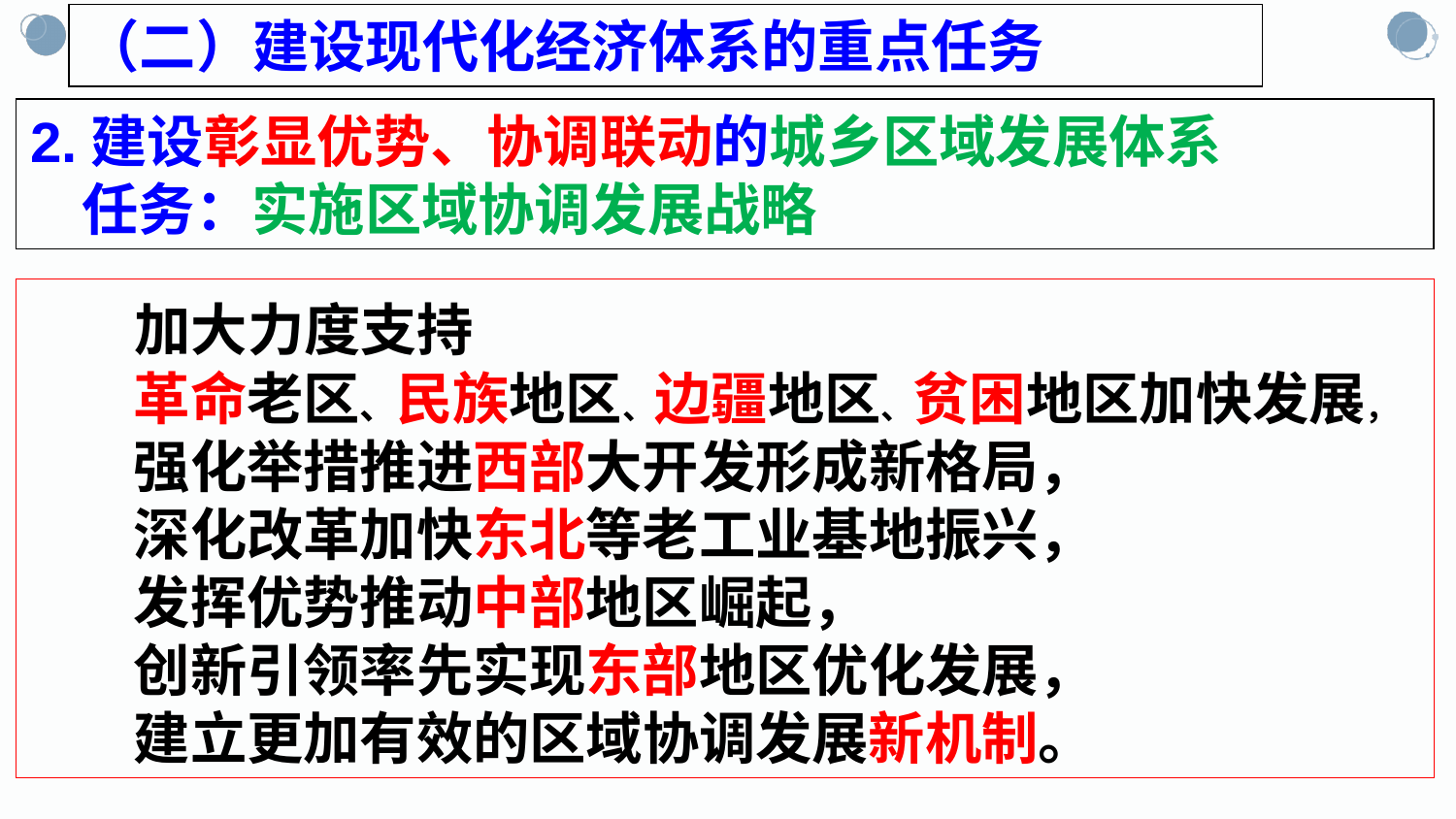

（二）建设现代化经济体系的重点任务
2.建设彰显优势、协调联动的城乡区域发展体系
   任务：实施区域协调发展战略
      加大力度支持
       革命老区、民族地区、边疆地区、贫困地区加快发展，
       强化举措推进西部大开发形成新格局，
       深化改革加快东北等老工业基地振兴，
       发挥优势推动中部地区崛起，
       创新引领率先实现东部地区优化发展，
       建立更加有效的区域协调发展新机制。